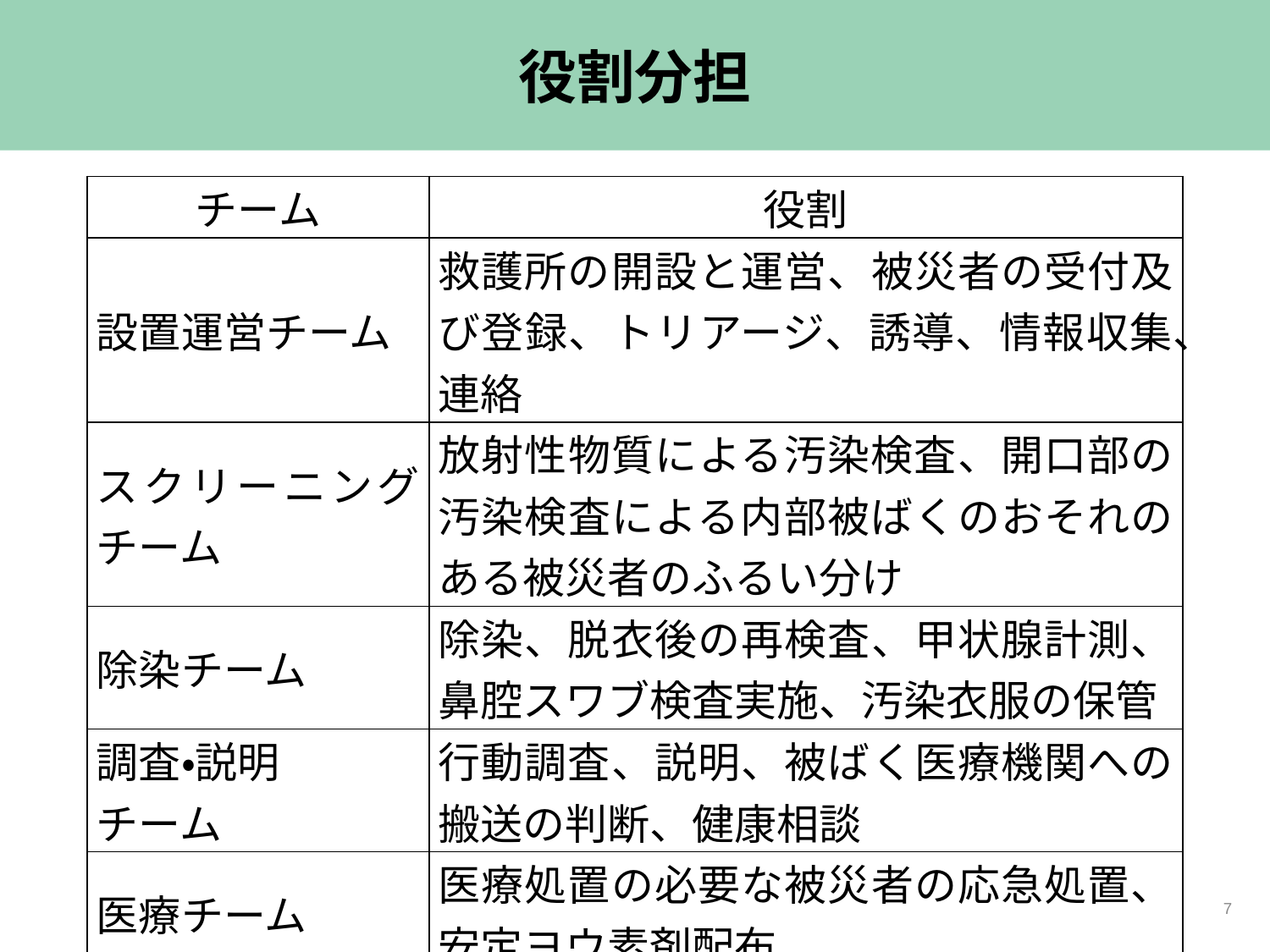

# 役割分担
| チーム | 役割 |
| --- | --- |
| 設置運営チーム | 救護所の開設と運営、被災者の受付及び登録、トリアージ、誘導、情報収集、連絡 |
| スクリーニングチーム | 放射性物質による汚染検査、開口部の汚染検査による内部被ばくのおそれのある被災者のふるい分け |
| 除染チーム | 除染、脱衣後の再検査、甲状腺計測、鼻腔スワブ検査実施、汚染衣服の保管 |
| 調査・説明 チーム | 行動調査、説明、被ばく医療機関への搬送の判断、健康相談 |
| 医療チーム | 医療処置の必要な被災者の応急処置、安定ヨウ素剤配布 |
7